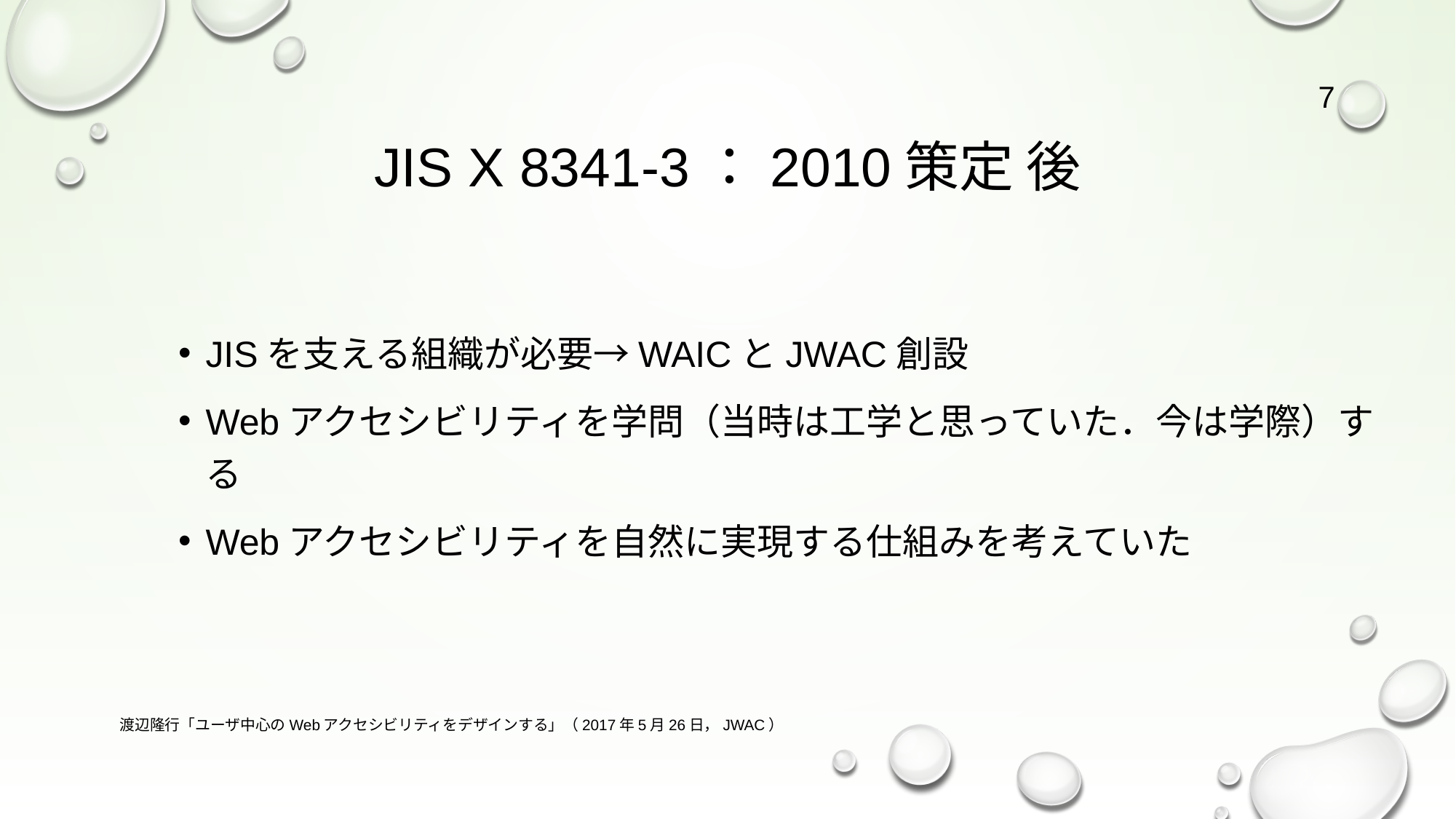

# JIS X 8341-3：2010策定 後
7
JISを支える組織が必要→WAICとJWAC創設
Webアクセシビリティを学問（当時は工学と思っていた．今は学際）する
Webアクセシビリティを自然に実現する仕組みを考えていた
渡辺隆行「ユーザ中心のWebアクセシビリティをデザインする」（2017年5月26日，JWAC）